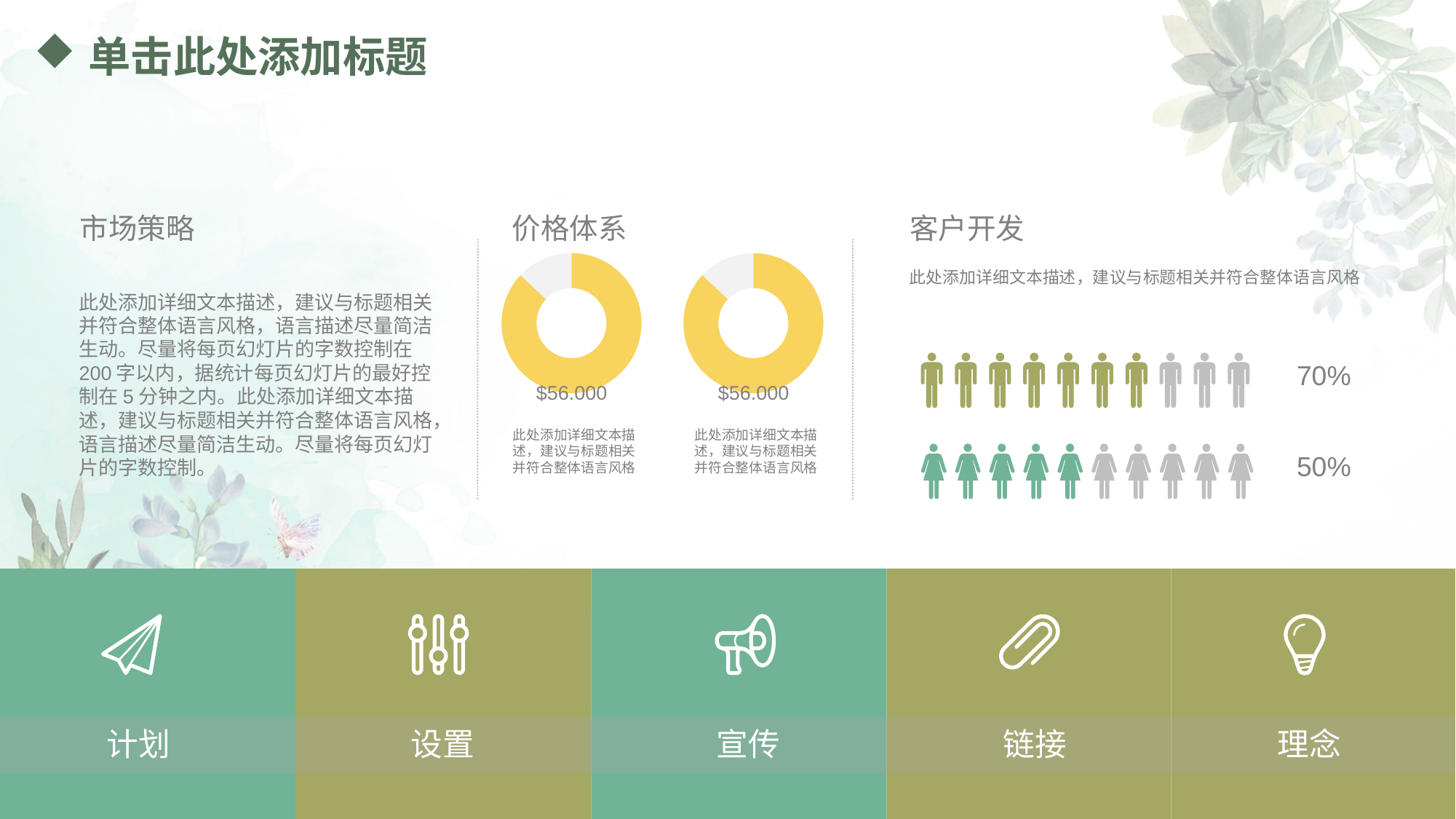

# 单击此处添加标题
客户开发
此处添加详细文本描述，建议与标题相关并符合整体语言风格

70%

50%
价格体系

### Chart

| Category | Column1 |
|---|---|
|  | 87.0 |
|  | 13.0 |
$56.000
此处添加详细文本描述，建议与标题相关并符合整体语言风格

### Chart

| Category | Column1 |
|---|---|
|  | 87.0 |
|  | 13.0 |
$56.000
此处添加详细文本描述，建议与标题相关并符合整体语言风格
市场策略
此处添加详细文本描述，建议与标题相关并符合整体语言风格，语言描述尽量简洁生动。尽量将每页幻灯片的字数控制在200字以内，据统计每页幻灯片的最好控制在5分钟之内。此处添加详细文本描述，建议与标题相关并符合整体语言风格，语言描述尽量简洁生动。尽量将每页幻灯片的字数控制。

计划
设置
宣传
链接
理念